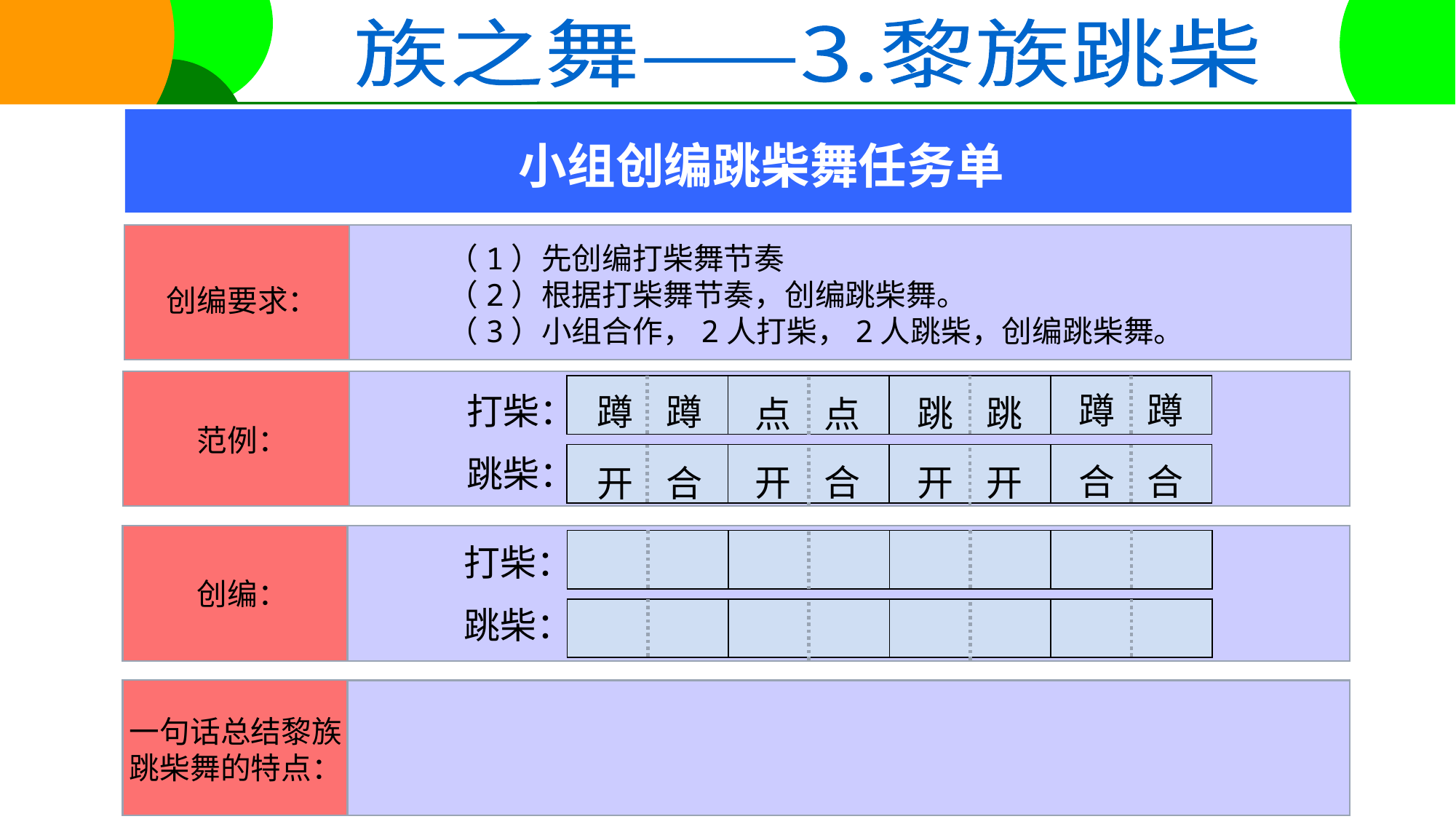

族之舞——3.黎族跳柴

小组创编跳柴舞任务单

（1）先创编打柴舞节奏
（2）根据打柴舞节奏，创编跳柴舞。
（3）小组合作，2人打柴，2人跳柴，创编跳柴舞。
创编要求：
蹲    蹲
蹲    蹲
跳    跳
点    点
合    合
开    开
开    合
开    合
打柴：
跳柴：

范例：

打柴：
跳柴：
创编：
一句话总结黎族跳柴舞的特点：